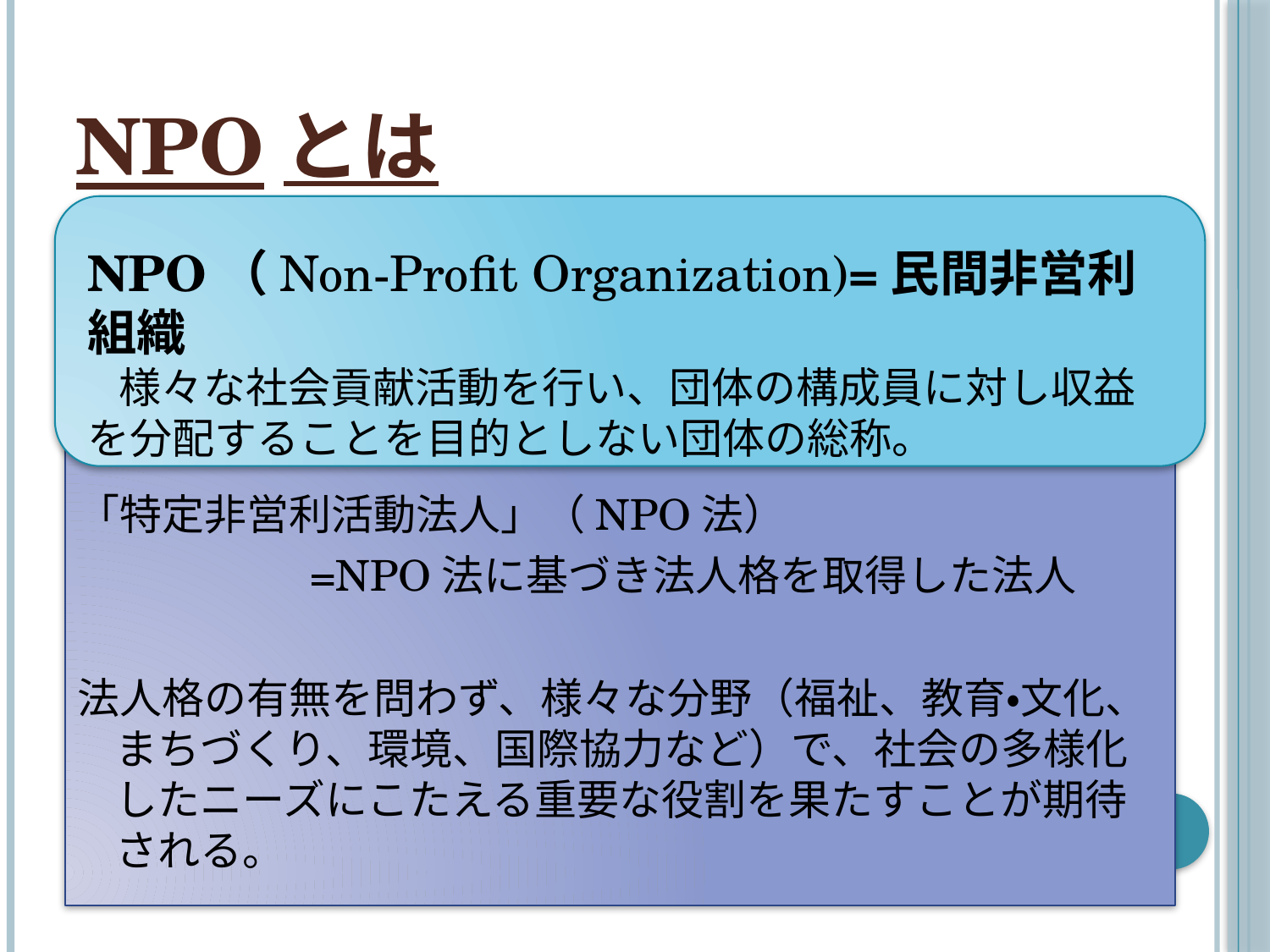

# NPOとは

「特定非営利活動法人」（NPO法）
　　　          =NPO法に基づき法人格を取得した法人

法人格の有無を問わず、様々な分野（福祉、教育・文化、まちづくり、環境、国際協力など）で、社会の多様化したニーズにこたえる重要な役割を果たすことが期待される。

NPO（Non-Profit Organization)=民間非営利組織
　様々な社会貢献活動を行い、団体の構成員に対し収益を分配することを目的としない団体の総称。